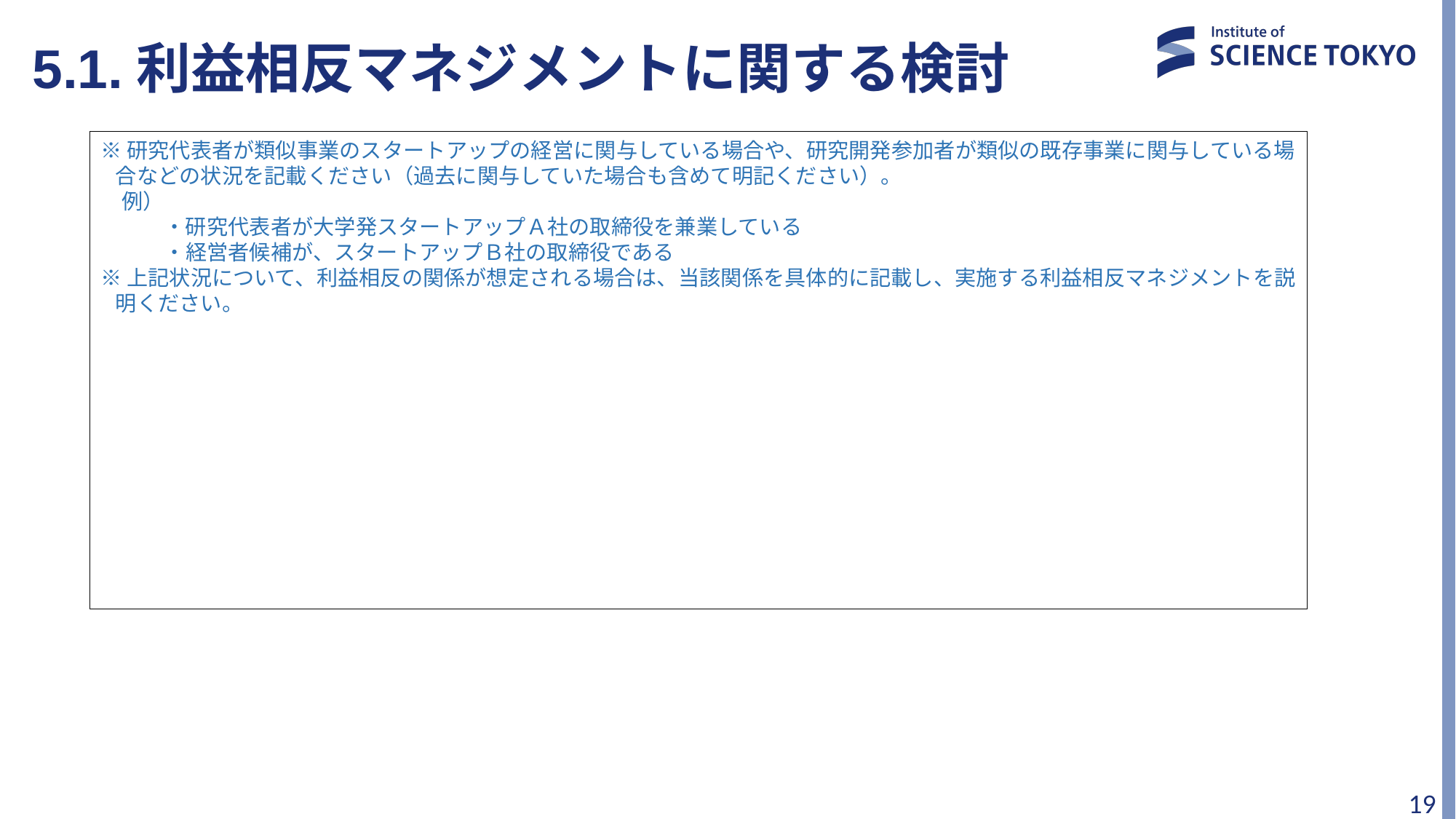

# 5.1.利益相反マネジメントに関する検討
※研究代表者が類似事業のスタートアップの経営に関与している場合や、研究開発参加者が類似の既存事業に関与している場合などの状況を記載ください（過去に関与していた場合も含めて明記ください）。
　例）
　　　・研究代表者が大学発スタートアップＡ社の取締役を兼業している
　　　・経営者候補が、スタートアップＢ社の取締役である
※上記状況について、利益相反の関係が想定される場合は、当該関係を具体的に記載し、実施する利益相反マネジメントを説明ください。
19